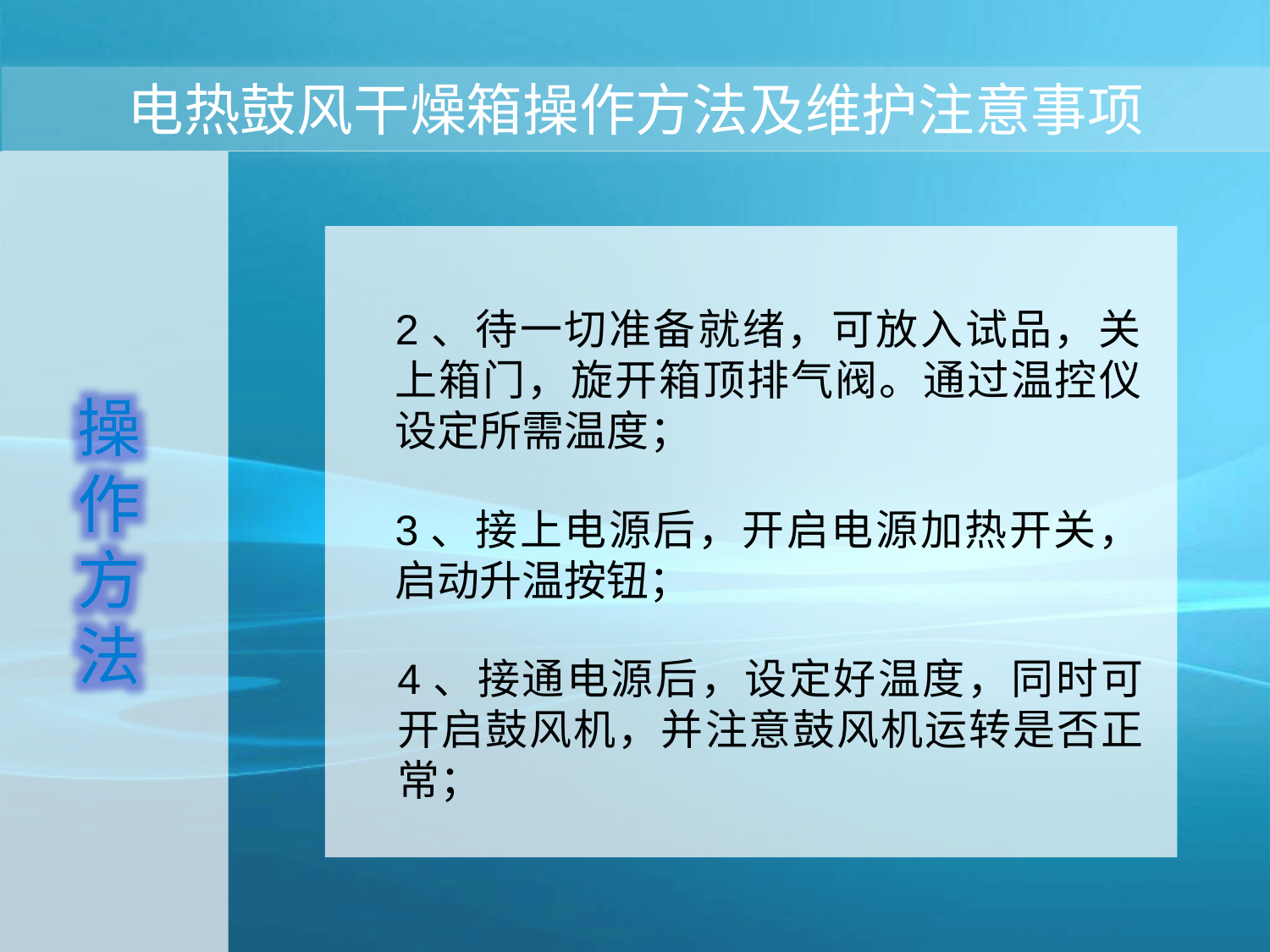

# 电热鼓风干燥箱操作方法及维护注意事项

2、待一切准备就绪，可放入试品，关上箱门，旋开箱顶排气阀。通过温控仪设定所需温度；
操作方法
3、接上电源后，开启电源加热开关，启动升温按钮；
4、接通电源后，设定好温度，同时可开启鼓风机，并注意鼓风机运转是否正常；